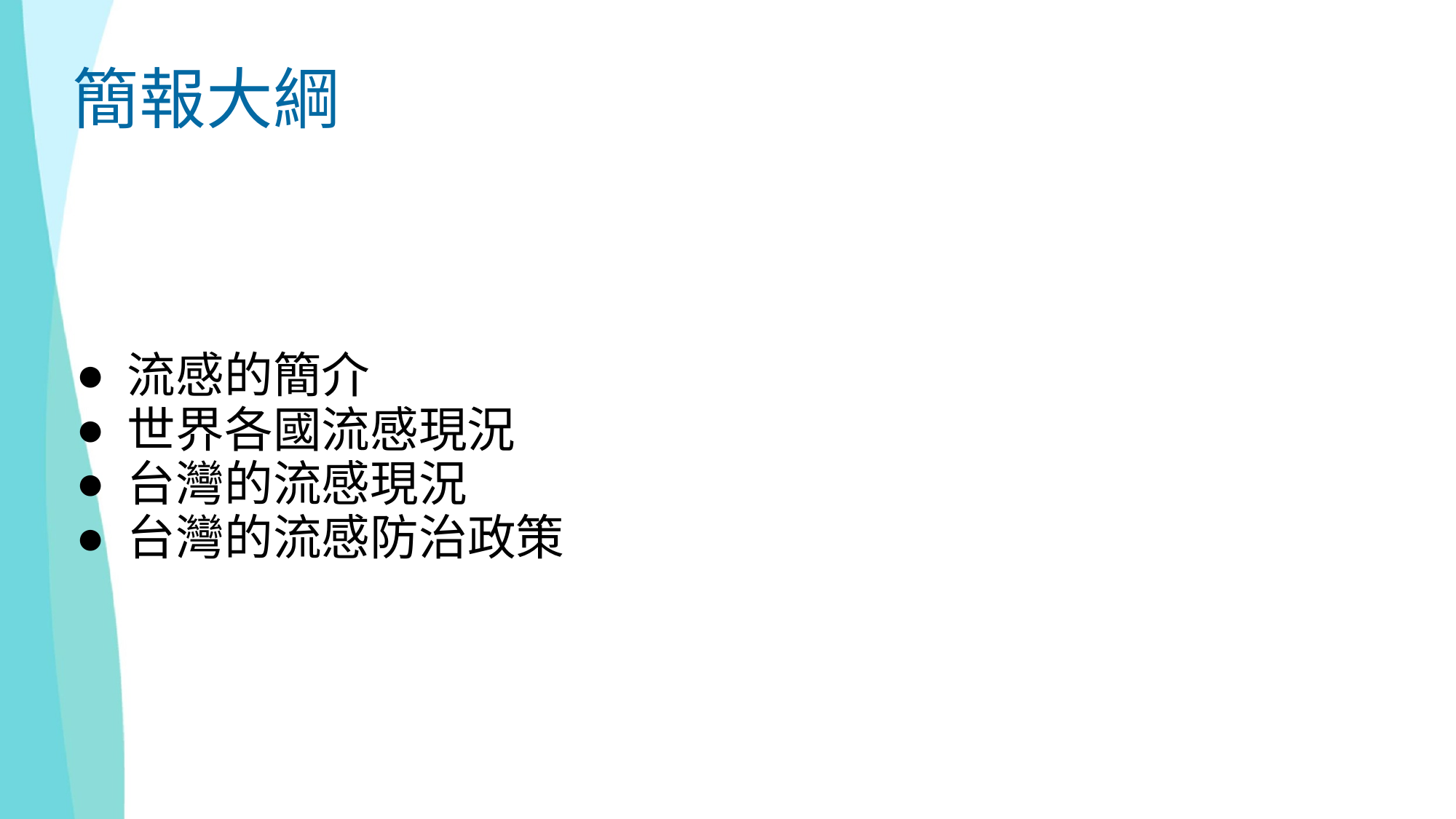

簡報大綱
流感的簡介
世界各國流感現況
台灣的流感現況
台灣的流感防治政策